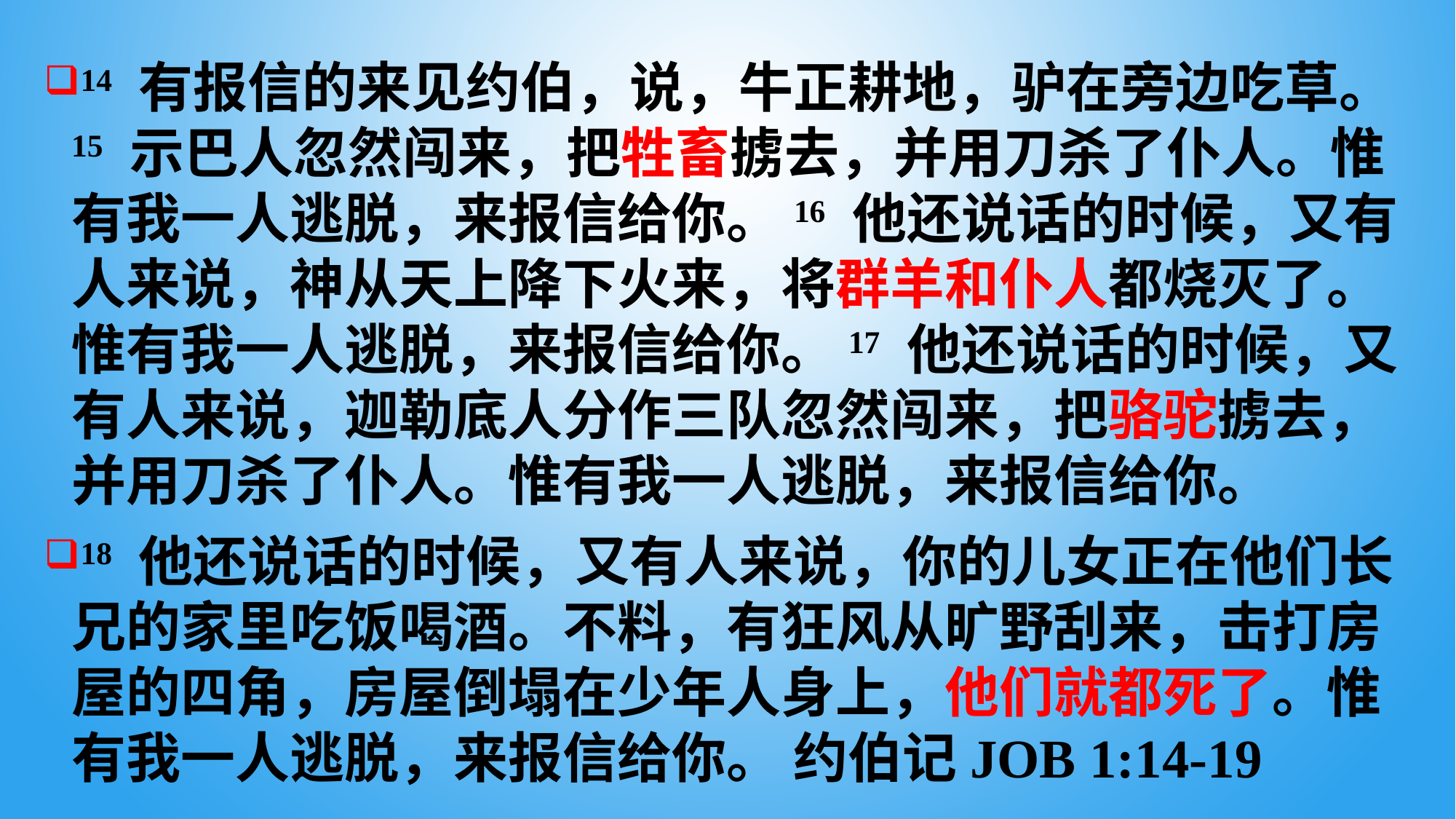

14 有报信的来见约伯，说，牛正耕地，驴在旁边吃草。15 示巴人忽然闯来，把牲畜掳去，并用刀杀了仆人。惟有我一人逃脱，来报信给你。16 他还说话的时候，又有人来说，神从天上降下火来，将群羊和仆人都烧灭了。惟有我一人逃脱，来报信给你。17 他还说话的时候，又有人来说，迦勒底人分作三队忽然闯来，把骆驼掳去，并用刀杀了仆人。惟有我一人逃脱，来报信给你。
18 他还说话的时候，又有人来说，你的儿女正在他们长兄的家里吃饭喝酒。不料，有狂风从旷野刮来，击打房屋的四角，房屋倒塌在少年人身上，他们就都死了。惟有我一人逃脱，来报信给你。 约伯记Job 1:14-19